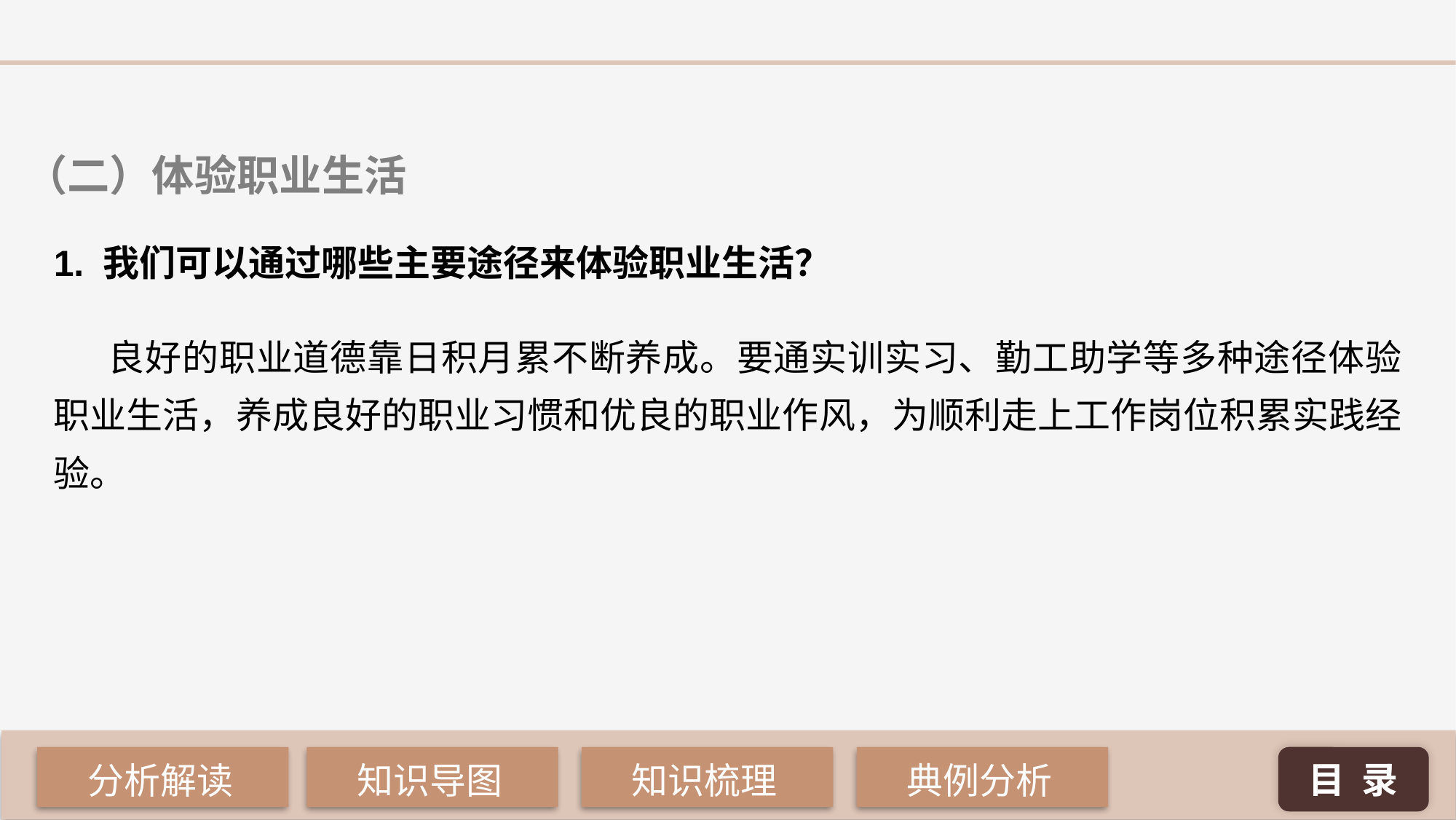

（二）体验职业生活
1. 我们可以通过哪些主要途径来体验职业生活？
良好的职业道德靠日积月累不断养成。要通实训实习、勤工助学等多种途径体验职业生活，养成良好的职业习惯和优良的职业作风，为顺利走上工作岗位积累实践经验。